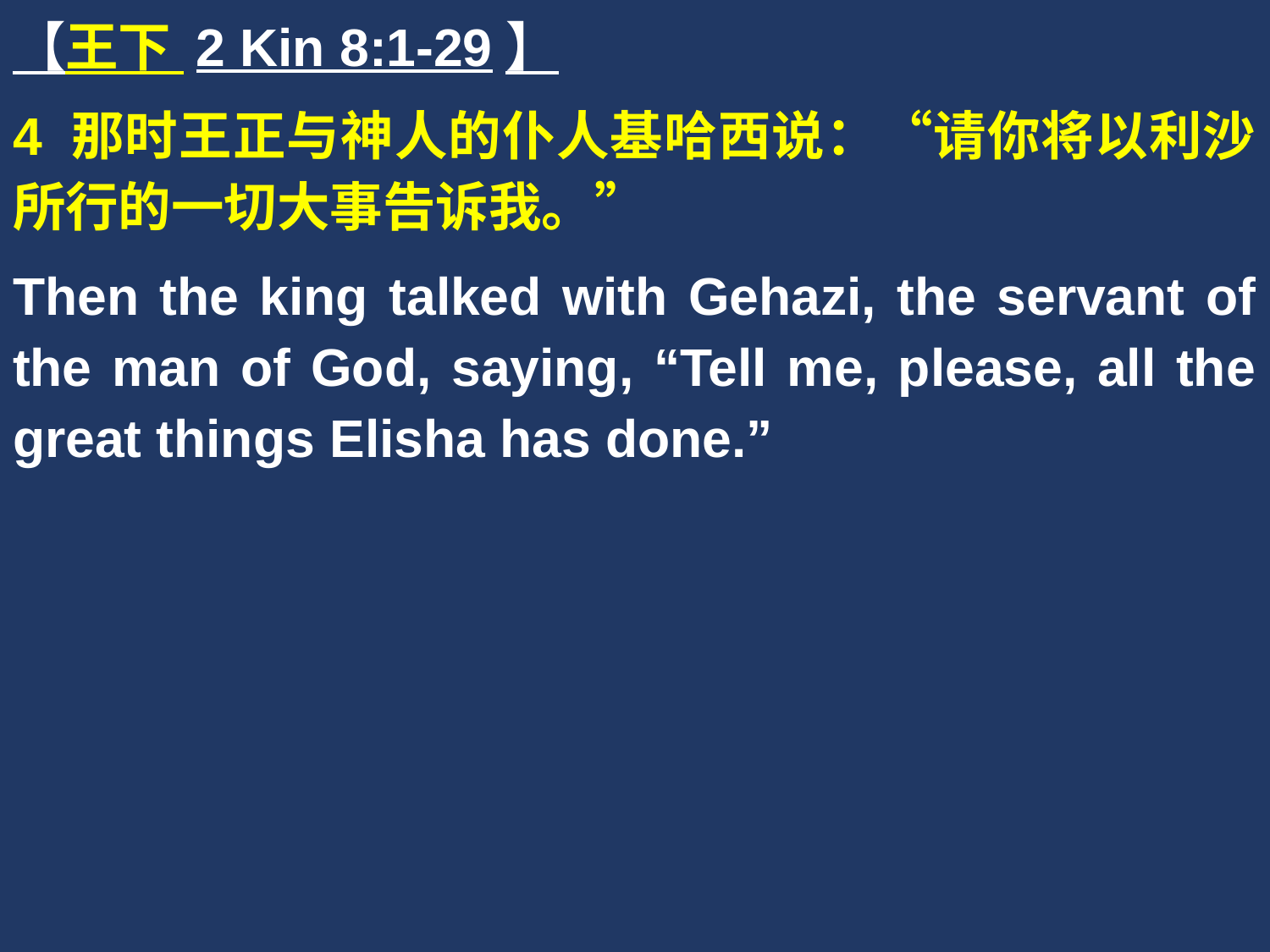

【王下 2 Kin 8:1-29】
4 那时王正与神人的仆人基哈西说：“请你将以利沙所行的一切大事告诉我。”
Then the king talked with Gehazi, the servant of the man of God, saying, “Tell me, please, all the great things Elisha has done.”